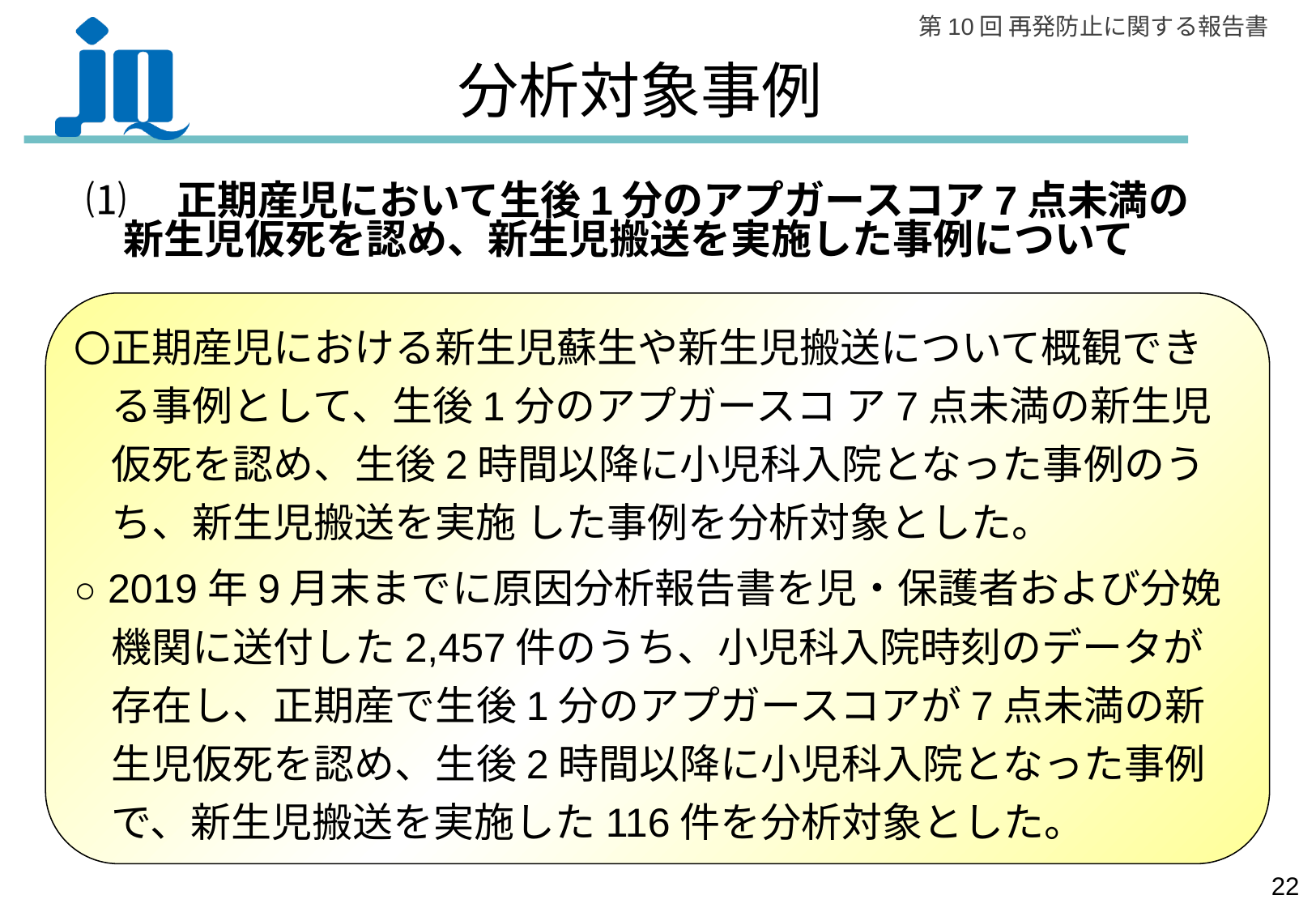

# 分析対象事例
⑴　正期産児において生後1分のアプガースコア7点未満の
   新生児仮死を認め、新生児搬送を実施した事例について
〇正期産児における新生児蘇生や新生児搬送について概観できる事例として、生後1分のアプガースコ ア7点未満の新生児仮死を認め、生後2時間以降に小児科入院となった事例のうち、新生児搬送を実施 した事例を分析対象とした。
○ 2019年9月末までに原因分析報告書を児・保護者および分娩機関に送付した2,457件のうち、小児科入院時刻のデータが存在し、正期産で生後1分のアプガースコアが7点未満の新生児仮死を認め、生後2時間以降に小児科入院となった事例で、新生児搬送を実施した116件を分析対象とした。
22